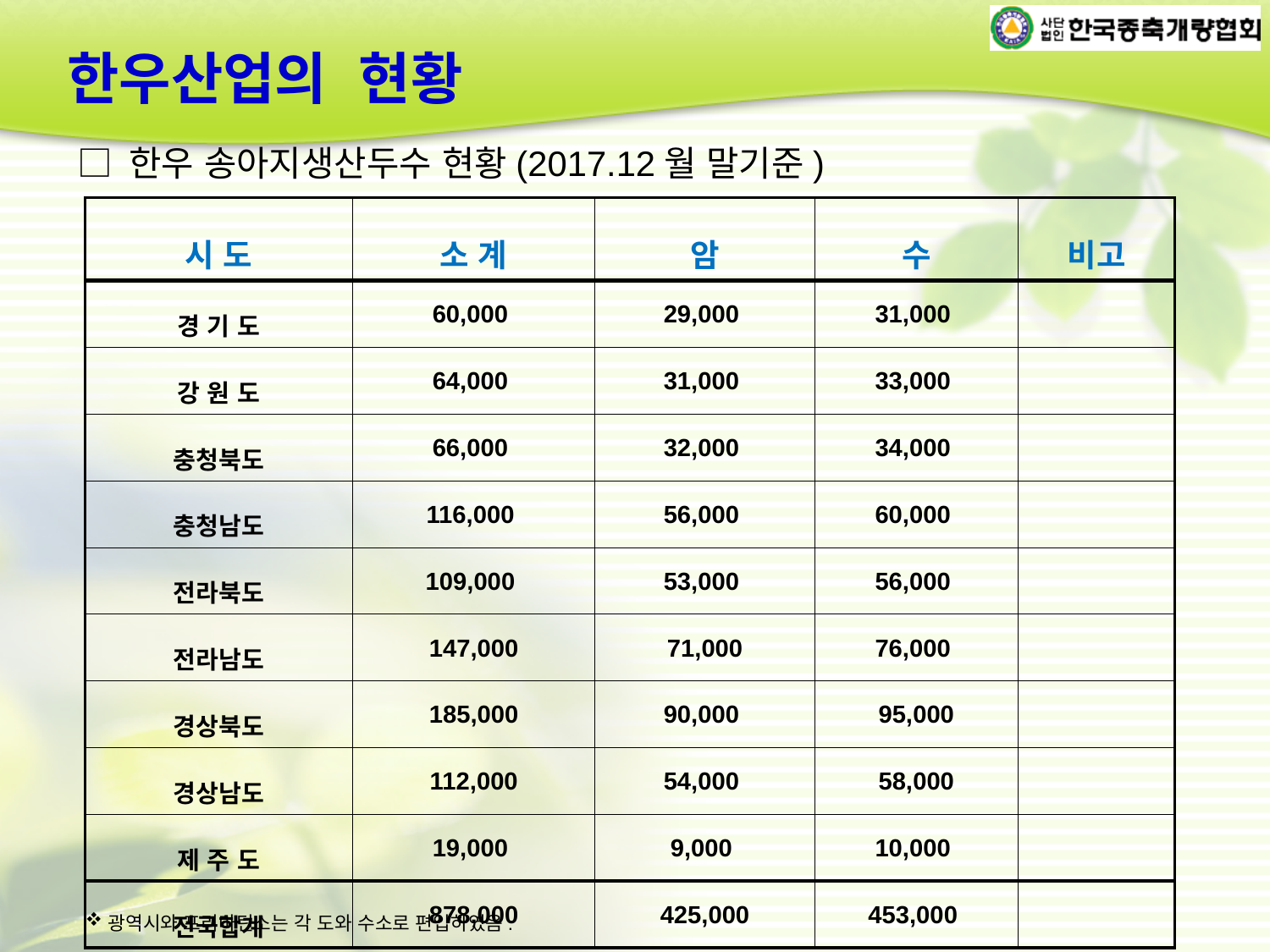

한우산업의  현황
□ 한우 송아지생산두수 현황(2017.12월 말기준)
| 시 도 | 소 계 | 암 | 수 | 비고 |
| --- | --- | --- | --- | --- |
| 경 기 도 | 60,000 | 29,000 | 31,000 |  |
| 강 원 도 | 64,000 | 31,000 | 33,000 |  |
| 충청북도 | 66,000 | 32,000 | 34,000 |  |
| 충청남도 | 116,000 | 56,000 | 60,000 |  |
| 전라북도 | 109,000 | 53,000 | 56,000 |  |
| 전라남도 | 147,000 | 71,000 | 76,000 |  |
| 경상북도 | 185,000 | 90,000 | 95,000 |  |
| 경상남도 | 112,000 | 54,000 | 58,000 |  |
| 제 주 도 | 19,000 | 9,000 | 10,000 |  |
| 전국합계 | 878,000 | 425,000 | 453,000 |  |
 광역시와 프리마틴소는 각 도와 수소로 편입하였음.